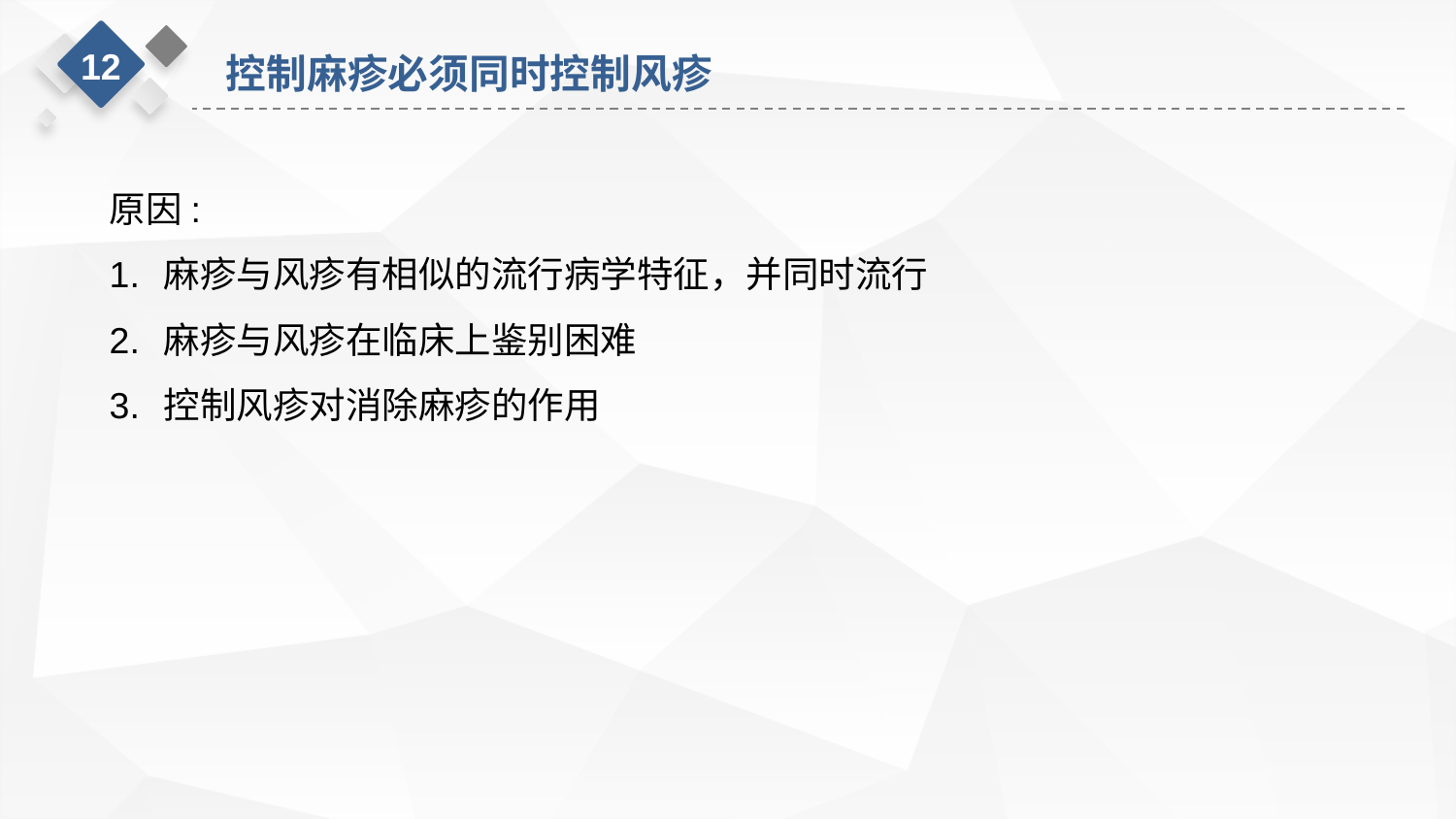

12

控制麻疹必须同时控制风疹
原因:
麻疹与风疹有相似的流行病学特征，并同时流行
麻疹与风疹在临床上鉴别困难
控制风疹对消除麻疹的作用